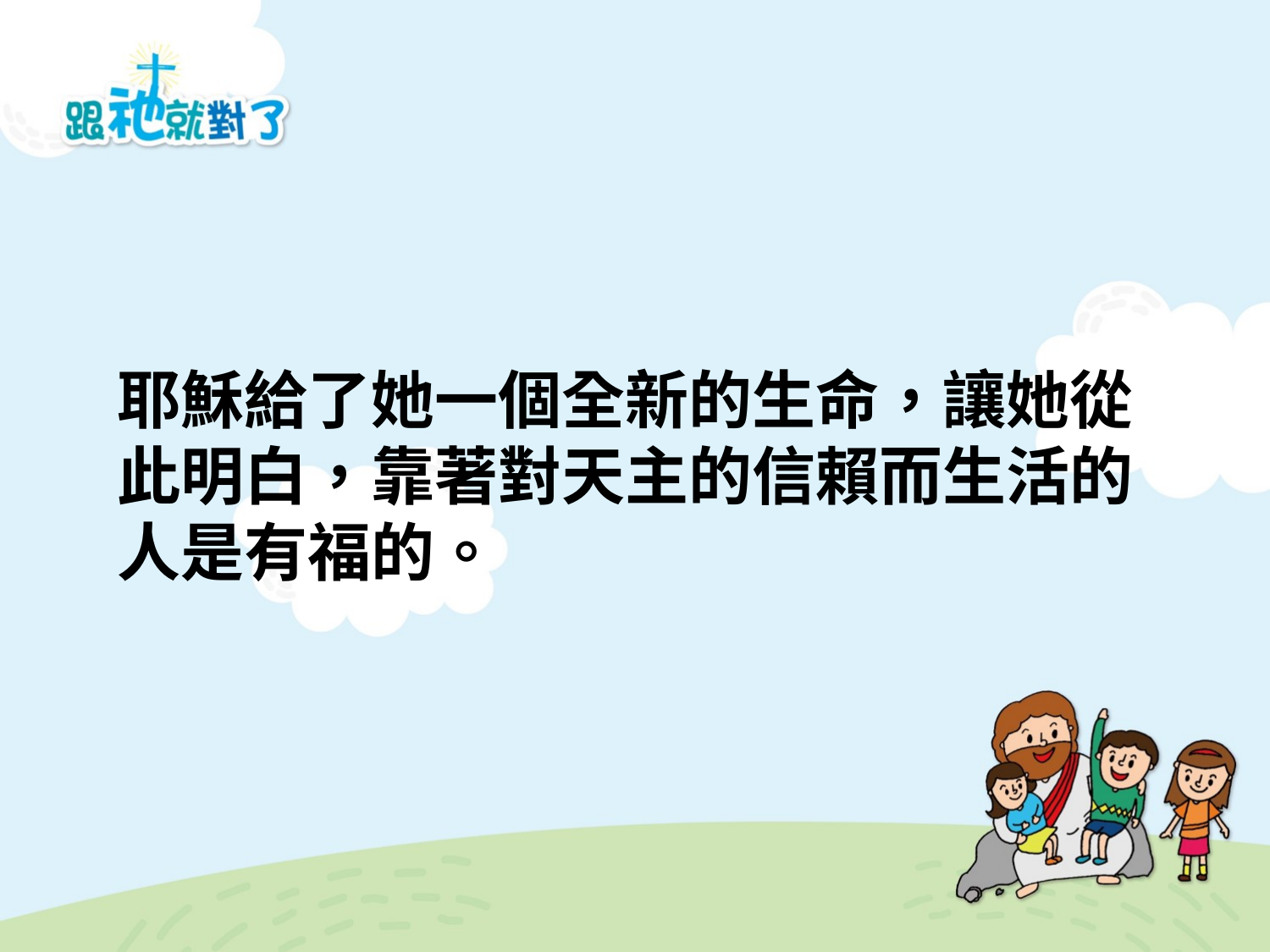

耶穌給了她一個全新的生命，讓她從此明白，靠著對天主的信賴而生活的人是有福的。